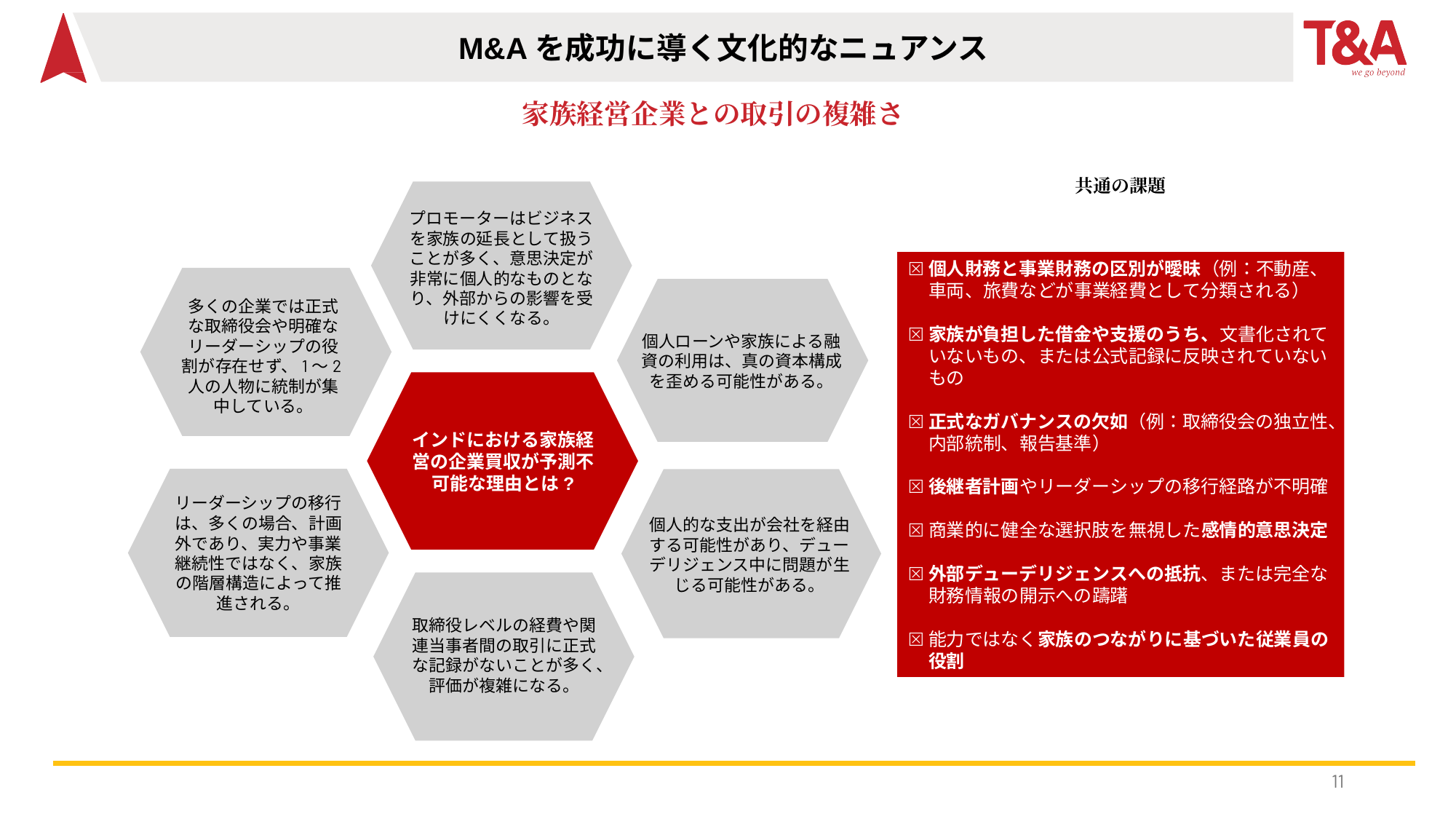

M&Aを成功に導く文化的なニュアンス
家族経営企業との取引の複雑さ
共通の課題

プロモーターはビジネスを家族の延長として扱うことが多く、意思決定が非常に個人的なものとなり、外部からの影響を受けにくくなる。

多くの企業では正式な取締役会や明確なリーダーシップの役割が存在せず、1～2人の人物に統制が集中している。
個人ローンや家族による融資の利用は、真の資本構成を歪める可能性がある。

インドにおける家族経営の企業買収が予測不可能な理由とは?

リーダーシップの移行は、多くの場合、計画外であり、実力や事業継続性ではなく、家族の階層構造によって推進される。
個人的な支出が会社を経由する可能性があり、デューデリジェンス中に問題が生じる可能性がある。

取締役レベルの経費や関連当事者間の取引に正式な記録がないことが多く、評価が複雑になる。
個人財務と事業財務の区別が曖昧（例：不動産、車両、旅費などが事業経費として分類される）

家族が負担した借金や支援のうち、文書化されていないもの、または公式記録に反映されていないもの

正式なガバナンスの欠如（例：取締役会の独立性、内部統制、報告基準）

後継者計画やリーダーシップの移行経路が不明確

商業的に健全な選択肢を無視した感情的意思決定

外部デューデリジェンスへの抵抗、または完全な財務情報の開示への躊躇

能力ではなく家族のつながりに基づいた従業員の役割
11